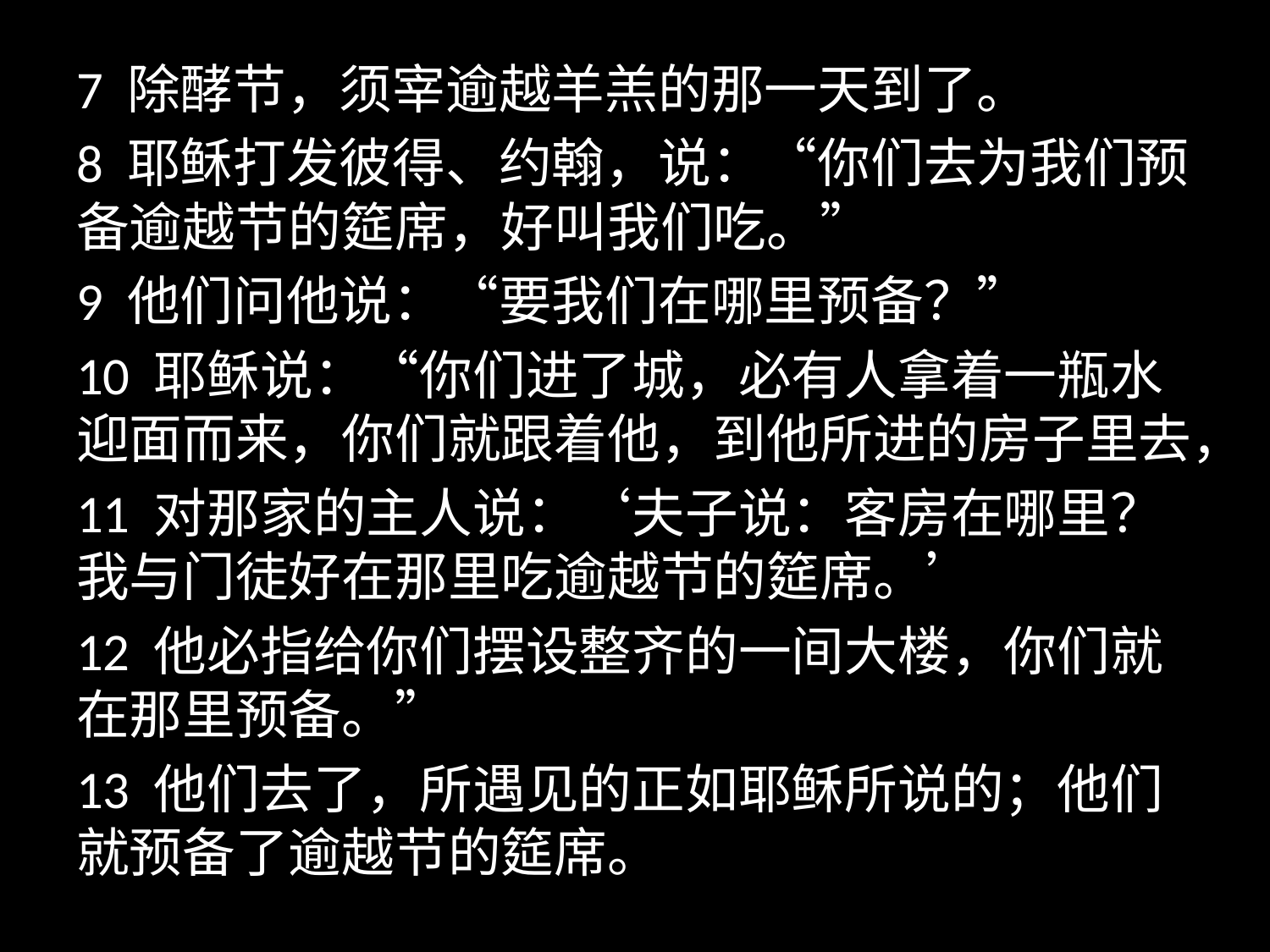

7 除酵节，须宰逾越羊羔的那一天到了。
8 耶稣打发彼得、约翰，说：“你们去为我们预备逾越节的筵席，好叫我们吃。”
9 他们问他说：“要我们在哪里预备？”
10 耶稣说：“你们进了城，必有人拿着一瓶水迎面而来，你们就跟着他，到他所进的房子里去，
11 对那家的主人说：‘夫子说：客房在哪里？我与门徒好在那里吃逾越节的筵席。’
12 他必指给你们摆设整齐的一间大楼，你们就在那里预备。”
13 他们去了，所遇见的正如耶稣所说的；他们就预备了逾越节的筵席。